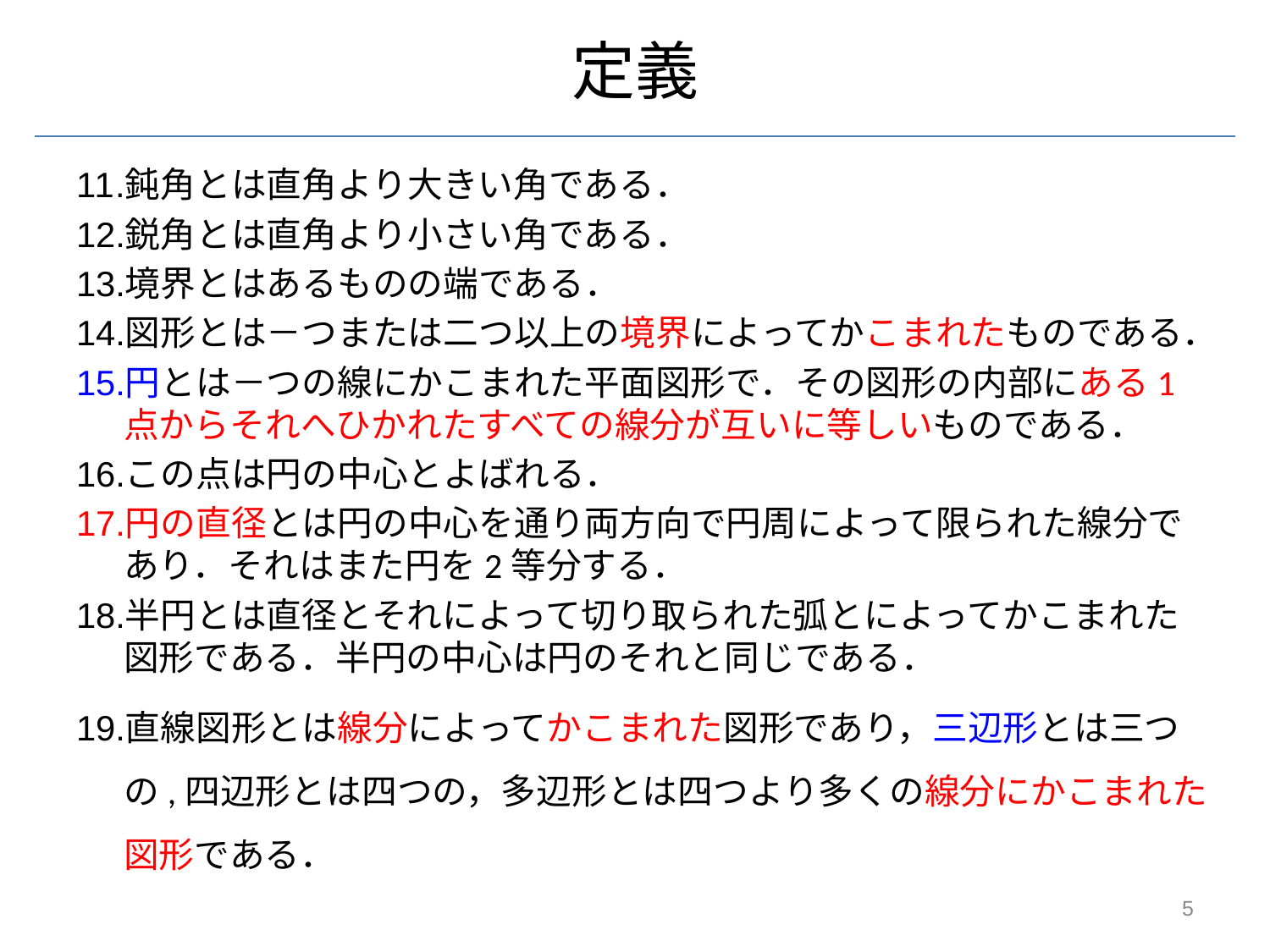

# 定義
鈍角とは直角より大きい角である．
鋭角とは直角より小さい角である．
境界とはあるものの端である．
図形とは－つまたは二つ以上の境界によってかこまれたものである．
円とは－つの線にかこまれた平面図形で．その図形の内部にある1点からそれへひかれたすべての線分が互いに等しいものである．
この点は円の中心とよばれる．
円の直径とは円の中心を通り両方向で円周によって限られた線分であり．それはまた円を2等分する．
半円とは直径とそれによって切り取られた弧とによってかこまれた図形である．半円の中心は円のそれと同じである．
直線図形とは線分によってかこまれた図形であり，三辺形とは三つの,四辺形とは四つの，多辺形とは四つより多くの線分にかこまれた図形である．
5